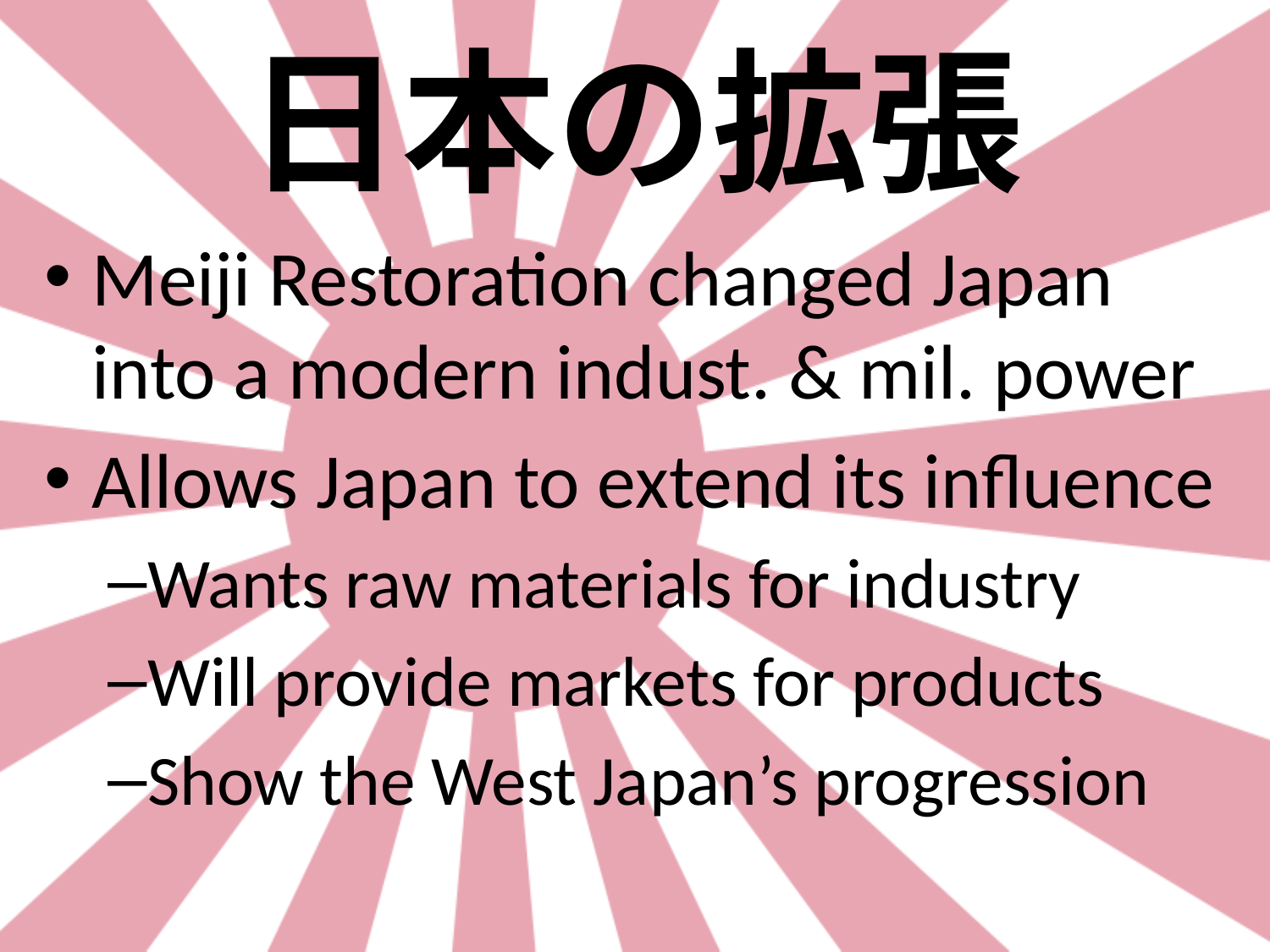

# 日本の拡張
Meiji Restoration changed Japan into a modern indust. & mil. power
Allows Japan to extend its influence
Wants raw materials for industry
Will provide markets for products
Show the West Japan’s progression